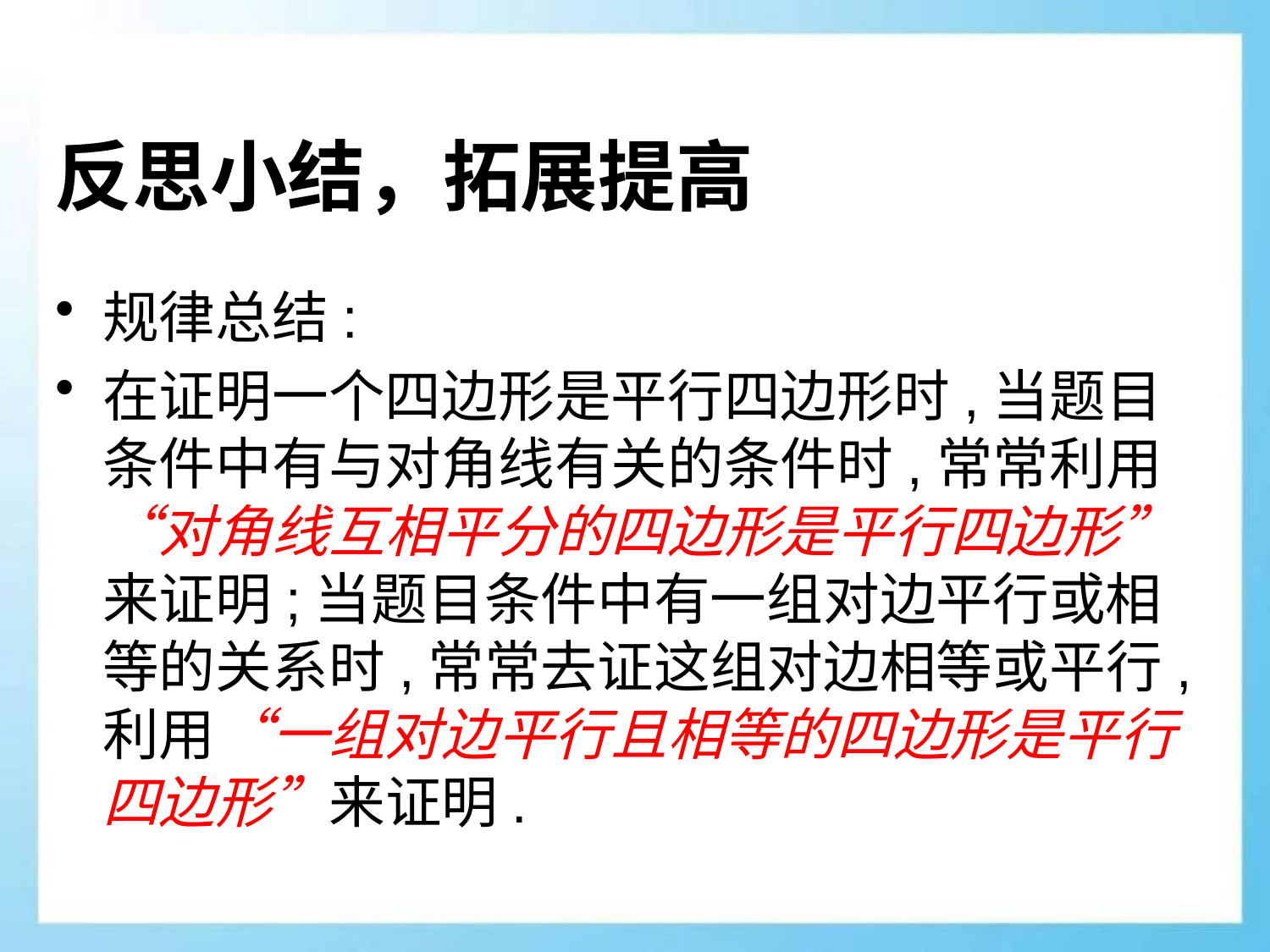

# 反思小结，拓展提高
规律总结:
在证明一个四边形是平行四边形时,当题目条件中有与对角线有关的条件时,常常利用“对角线互相平分的四边形是平行四边形”来证明;当题目条件中有一组对边平行或相等的关系时,常常去证这组对边相等或平行,利用“一组对边平行且相等的四边形是平行四边形”来证明.